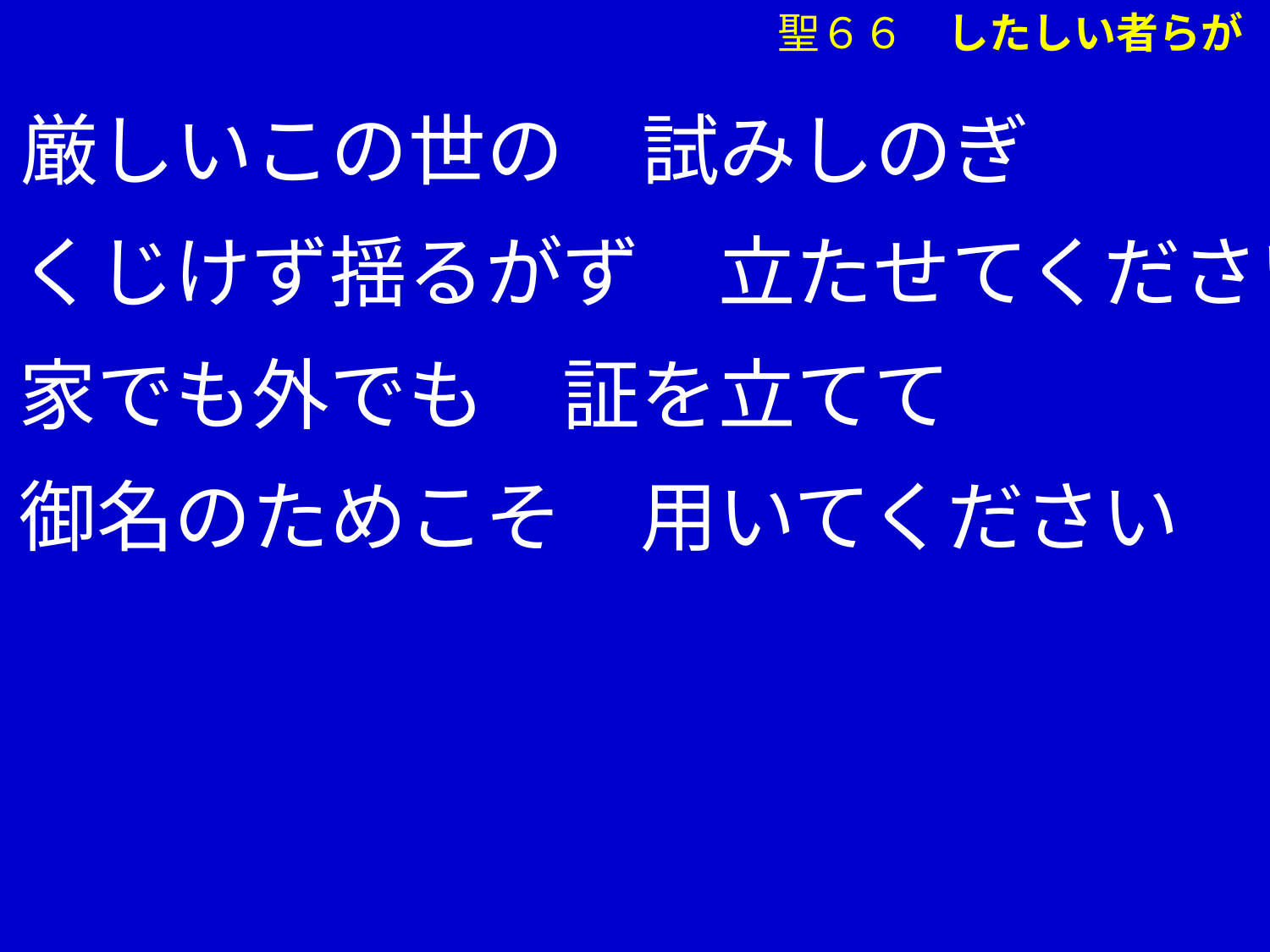

④厳しいこの世の　試みしのぎ
　 くじけず揺るがず　立たせてください
　 家でも外でも　証を立てて
　 御名のためこそ　用いてください
聖６６　したしい者らが